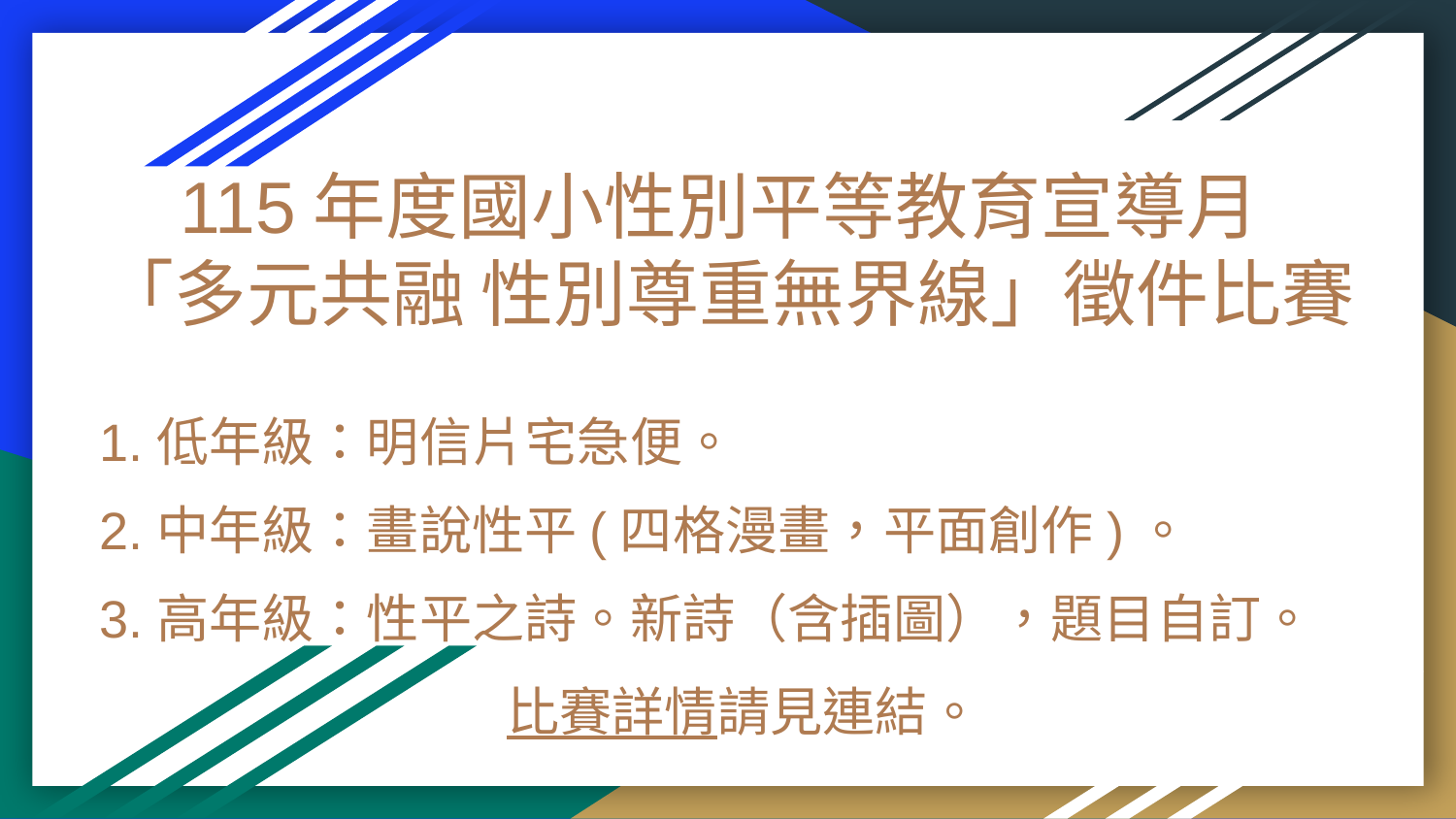

# 115年度國小性別平等教育宣導月
「多元共融 性別尊重無界線」徵件比賽
1.低年級：明信片宅急便。
2.中年級：畫說性平(四格漫畫，平面創作)。
3.高年級：性平之詩。新詩（含插圖），題目自訂。
比賽詳情請見連結。